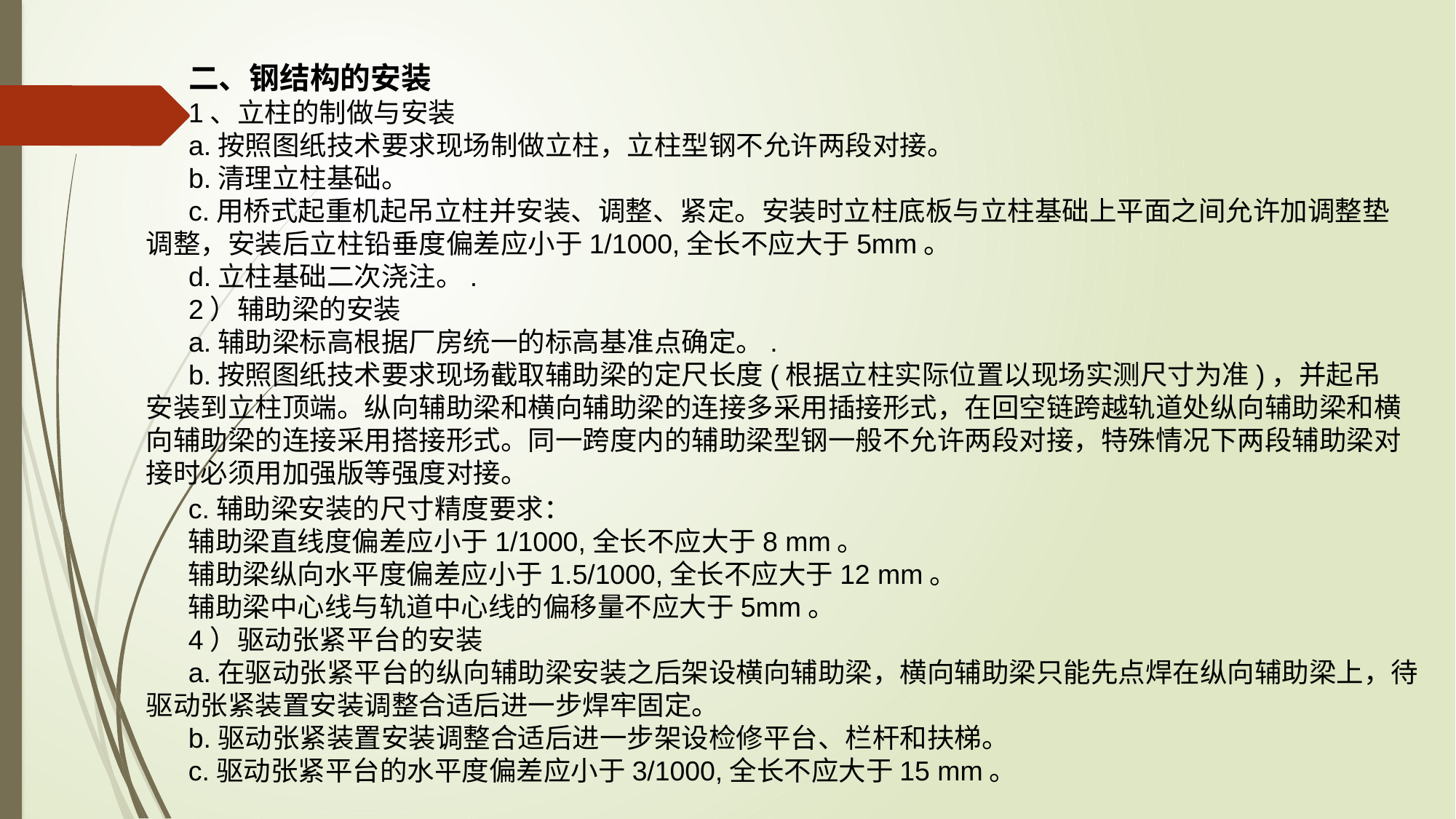

二、钢结构的安装
1、立柱的制做与安装
a.按照图纸技术要求现场制做立柱，立柱型钢不允许两段对接。
b.清理立柱基础。
c.用桥式起重机起吊立柱并安装、调整、紧定。安装时立柱底板与立柱基础上平面之间允许加调整垫调整，安装后立柱铅垂度偏差应小于1/1000,全长不应大于5mm。
d.立柱基础二次浇注。.
2）辅助梁的安装
a.辅助梁标高根据厂房统一的标高基准点确定。.
b.按照图纸技术要求现场截取辅助梁的定尺长度(根据立柱实际位置以现场实测尺寸为准)，并起吊安装到立柱顶端。纵向辅助梁和横向辅助梁的连接多采用插接形式，在回空链跨越轨道处纵向辅助梁和横向辅助梁的连接采用搭接形式。同一跨度内的辅助梁型钢一般不允许两段对接，特殊情况下两段辅助梁对接时必须用加强版等强度对接。

c.辅助梁安装的尺寸精度要求：
辅助梁直线度偏差应小于1/1000,全长不应大于8 mm。
辅助梁纵向水平度偏差应小于1.5/1000,全长不应大于12 mm。
辅助梁中心线与轨道中心线的偏移量不应大于5mm。
4）驱动张紧平台的安装
a.在驱动张紧平台的纵向辅助梁安装之后架设横向辅助梁，横向辅助梁只能先点焊在纵向辅助梁上，待驱动张紧装置安装调整合适后进一步焊牢固定。
b.驱动张紧装置安装调整合适后进一步架设检修平台、栏杆和扶梯。
c.驱动张紧平台的水平度偏差应小于3/1000,全长不应大于15 mm。